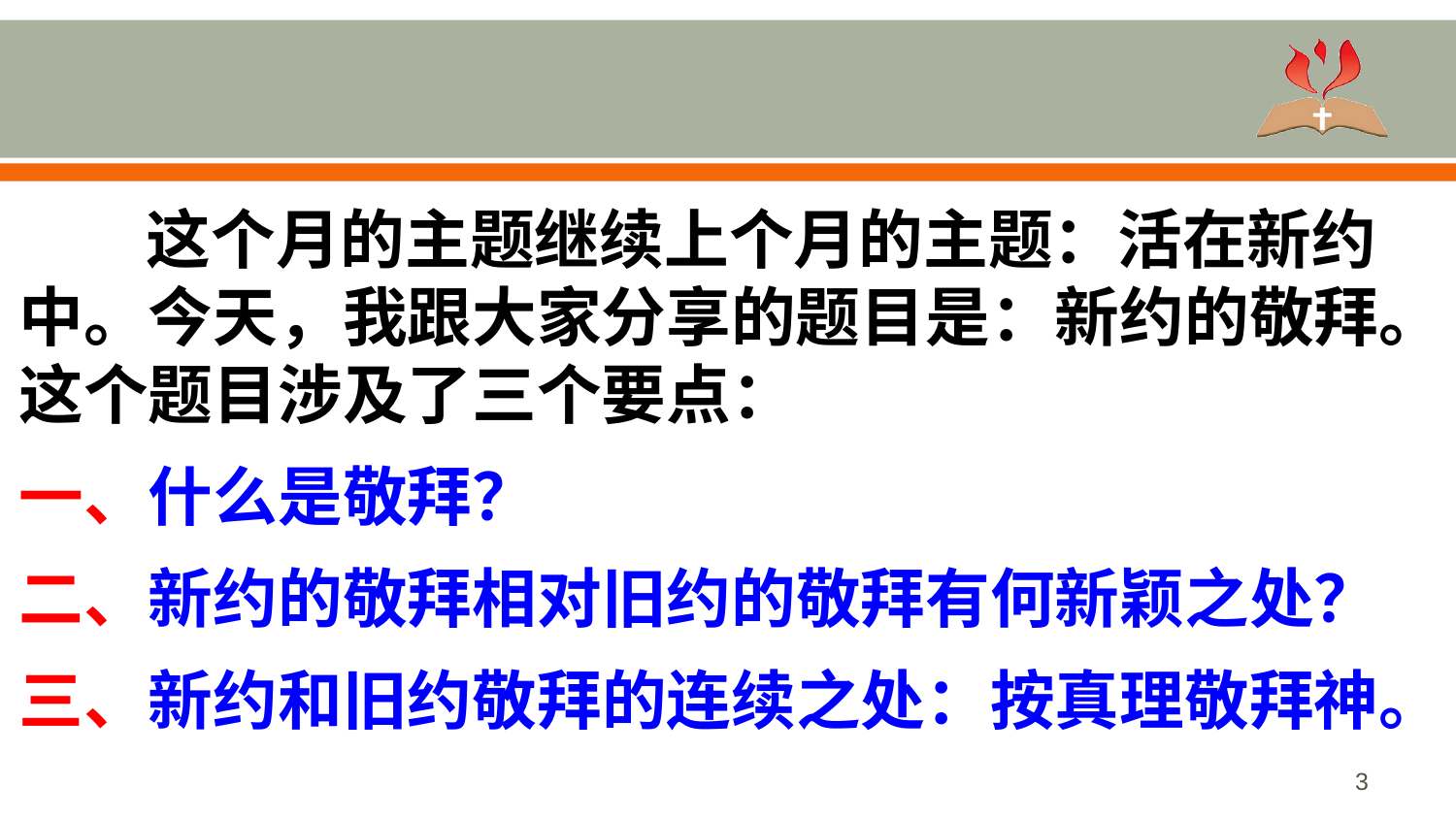

这个月的主题继续上个月的主题：活在新约中。今天，我跟大家分享的题目是：新约的敬拜。这个题目涉及了三个要点：
一、什么是敬拜？
二、新约的敬拜相对旧约的敬拜有何新颖之处？
三、新约和旧约敬拜的连续之处：按真理敬拜神。

3